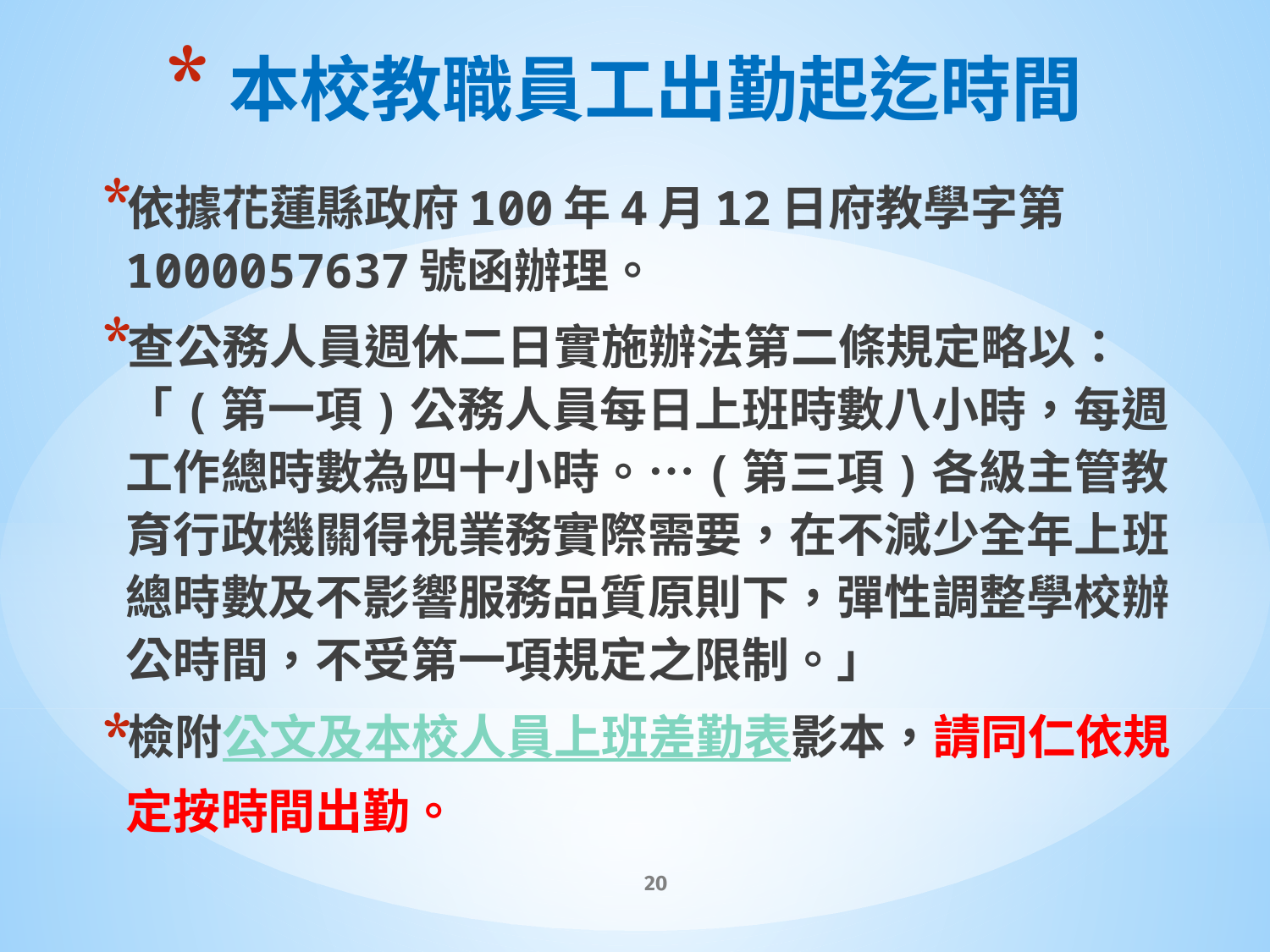

# 本校教職員工出勤起迄時間
依據花蓮縣政府100年4月12日府教學字第1000057637號函辦理。
查公務人員週休二日實施辦法第二條規定略以：「(第一項)公務人員每日上班時數八小時，每週工作總時數為四十小時。…(第三項)各級主管教育行政機關得視業務實際需要，在不減少全年上班總時數及不影響服務品質原則下，彈性調整學校辦公時間，不受第一項規定之限制。」
檢附公文及本校人員上班差勤表影本，請同仁依規定按時間出勤。
20